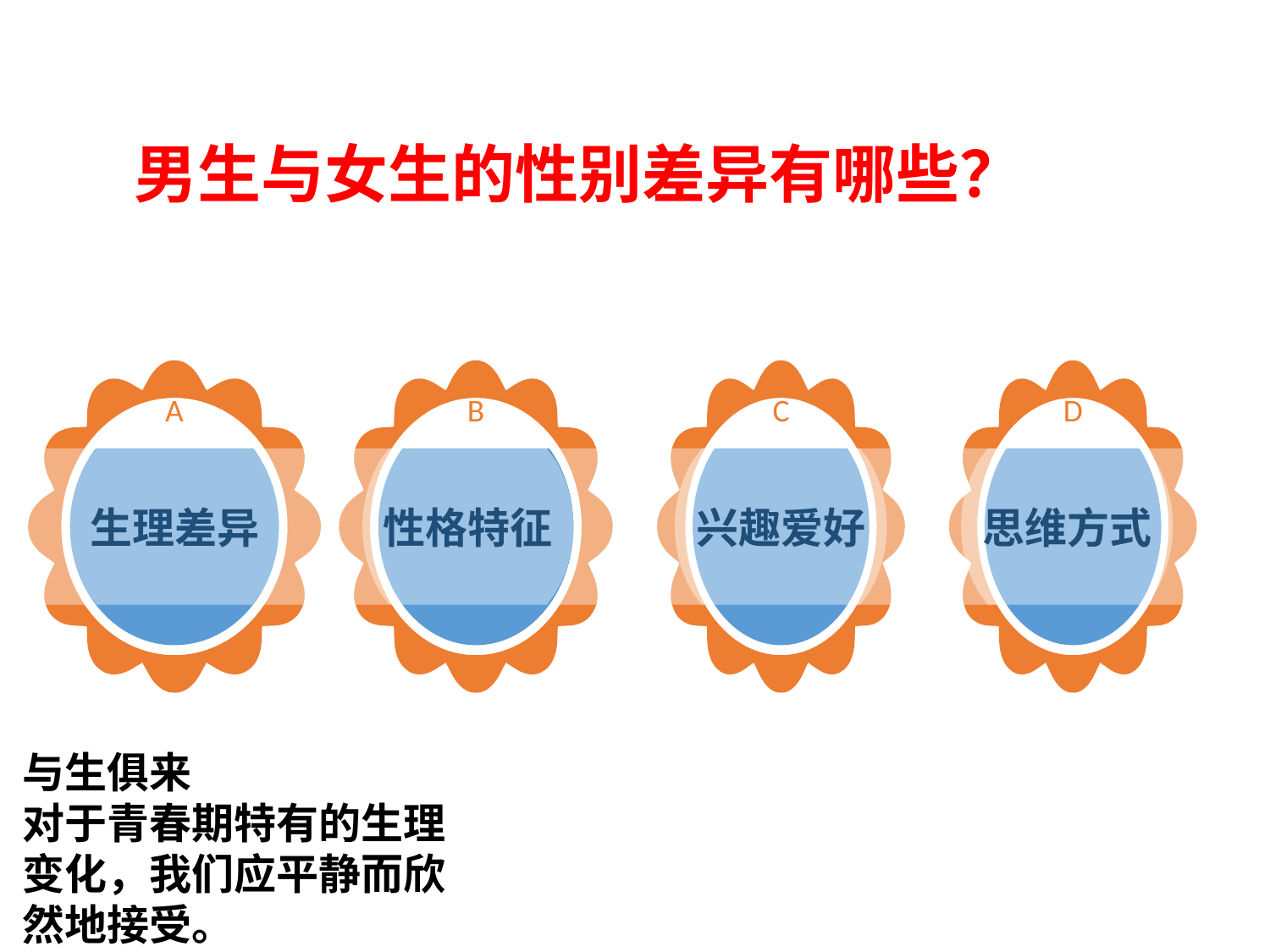

男生与女生的性别差异有哪些？
A

生理差异
B

性格特征

C

兴趣爱好

D

思维方式

与生俱来
对于青春期特有的生理变化，我们应平静而欣然地接受。